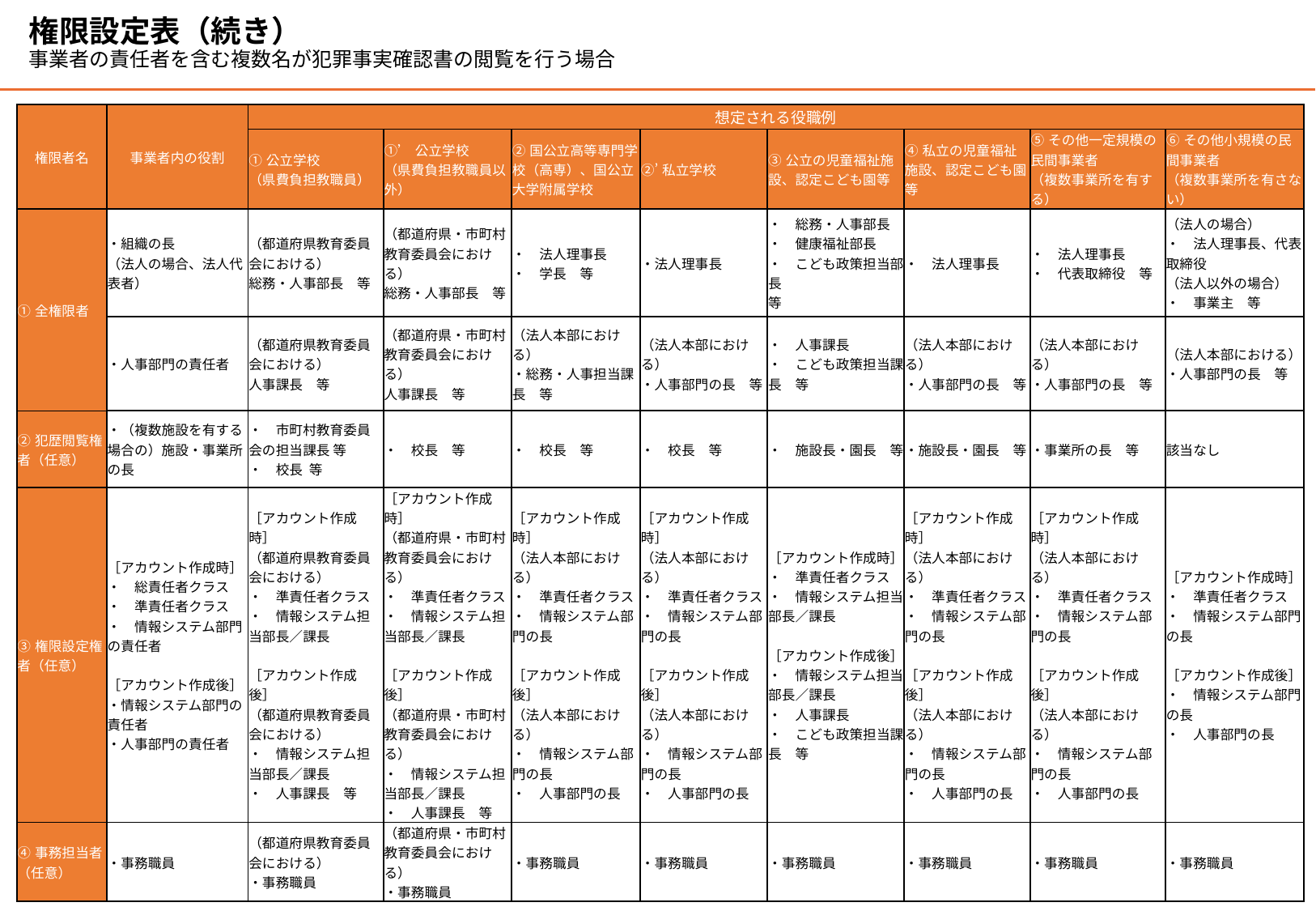

権限設定表（続き）
事業者の責任者を含む複数名が犯罪事実確認書の閲覧を行う場合
| 権限者名 | 事業者内の役割 | 想定される役職例 |  |  |  |  |  |  |  |
| --- | --- | --- | --- | --- | --- | --- | --- | --- | --- |
|  |  | ①公立学校 （県費負担教職員） | ①’公立学校 （県費負担教職員以外） | ②国公立高等専門学校（高専）、国公立大学附属学校 | ②’私立学校 | ③公立の児童福祉施設、認定こども園等 | ④私立の児童福祉施設、認定こども園等 | ⑤その他一定規模の民間事業者 （複数事業所を有する） | ⑥その他小規模の民間事業者 （複数事業所を有さない） |
| ①全権限者 | ・組織の長 （法人の場合、法人代表者） | （都道府県教育委員会における） 総務・人事部長　等 | （都道府県・市町村教育委員会における） 総務・人事部長　等 | ・　法人理事長 ・　学長　等 | ・法人理事長 | ・　総務・人事部長 ・　健康福祉部長　 ・　こども政策担当部長 等 | ・　法人理事長 | ・　法人理事長 ・　代表取締役　等 | （法人の場合） ・　法人理事長、代表取締役 （法人以外の場合） ・　事業主　等 |
|  | ・人事部門の責任者 | （都道府県教育委員会における） 人事課長　等 | （都道府県・市町村教育委員会における） 人事課長　等 | （法人本部における） ・総務・人事担当課長　等 | （法人本部における） ・人事部門の長　等 | ・　人事課長 ・　こども政策担当課長　等 | （法人本部における） ・人事部門の長　等 | （法人本部における） ・人事部門の長　等 | （法人本部における） ・人事部門の長　等 |
| ②犯歴閲覧権者（任意） | ・（複数施設を有する場合の）施設・事業所の長 | ・　市町村教育委員会の担当課長 等 ・　校長 等 | ・　校長　等 | ・　校長　等 | ・　校長　等 | ・　施設長・園長　等 | ・施設長・園長　等 | ・事業所の長　等 | 該当なし |
| ③権限設定権者（任意） | ［アカウント作成時］ ・　総責任者クラス ・　準責任者クラス ・　情報システム部門の責任者 ［アカウント作成後］ ・情報システム部門の責任者 ・人事部門の責任者 | ［アカウント作成時］ （都道府県教育委員会における） ・　準責任者クラス ・　情報システム担当部長／課長 ［アカウント作成後］ （都道府県教育委員会における） ・　情報システム担当部長／課長 ・　人事課長　等 | ［アカウント作成時］ （都道府県・市町村教育委員会における） ・　準責任者クラス ・　情報システム担当部長／課長 ［アカウント作成後］ （都道府県・市町村教育委員会における） ・　情報システム担当部長／課長 ・　人事課長　等 | ［アカウント作成時］ （法人本部における） ・　準責任者クラス ・　情報システム部門の長 ［アカウント作成後］ （法人本部における） ・　情報システム部門の長 ・　人事部門の長 | ［アカウント作成時］ （法人本部における） ・　準責任者クラス ・　情報システム部門の長 ［アカウント作成後］ （法人本部における） ・　情報システム部門の長 ・　人事部門の長 | ［アカウント作成時］ ・　準責任者クラス ・　情報システム担当部長／課長 ［アカウント作成後］ ・　情報システム担当部長／課長 ・　人事課長 ・　こども政策担当課長　等 | ［アカウント作成時］ （法人本部における） ・　準責任者クラス ・　情報システム部門の長 ［アカウント作成後］ （法人本部における） ・　情報システム部門の長 ・　人事部門の長 | ［アカウント作成時］ （法人本部における） ・　準責任者クラス ・　情報システム部門の長 ［アカウント作成後］ （法人本部における） ・　情報システム部門の長 ・　人事部門の長 | ［アカウント作成時］ ・　準責任者クラス ・　情報システム部門の長 ［アカウント作成後］ ・　情報システム部門の長 ・　人事部門の長 |
| ④事務担当者（任意） | ・事務職員 | （都道府県教育委員会における） ・事務職員 | （都道府県・市町村教育委員会における） ・事務職員 | ・事務職員 | ・事務職員 | ・事務職員 | ・事務職員 | ・事務職員 | ・事務職員 |
2